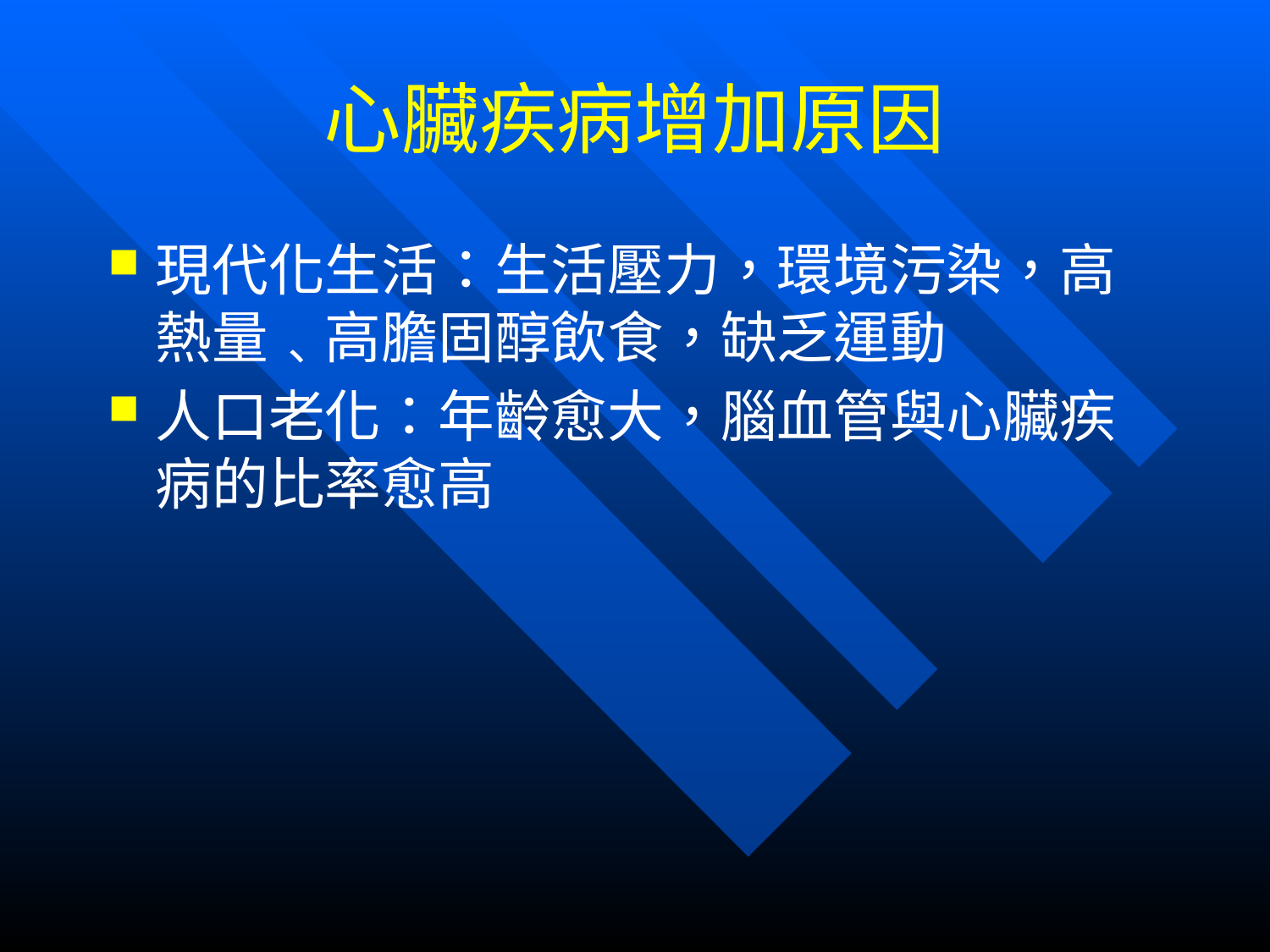

# 心臟疾病增加原因
現代化生活：生活壓力，環境污染，高熱量﹑高膽固醇飲食，缺乏運動
人口老化：年齡愈大，腦血管與心臟疾病的比率愈高